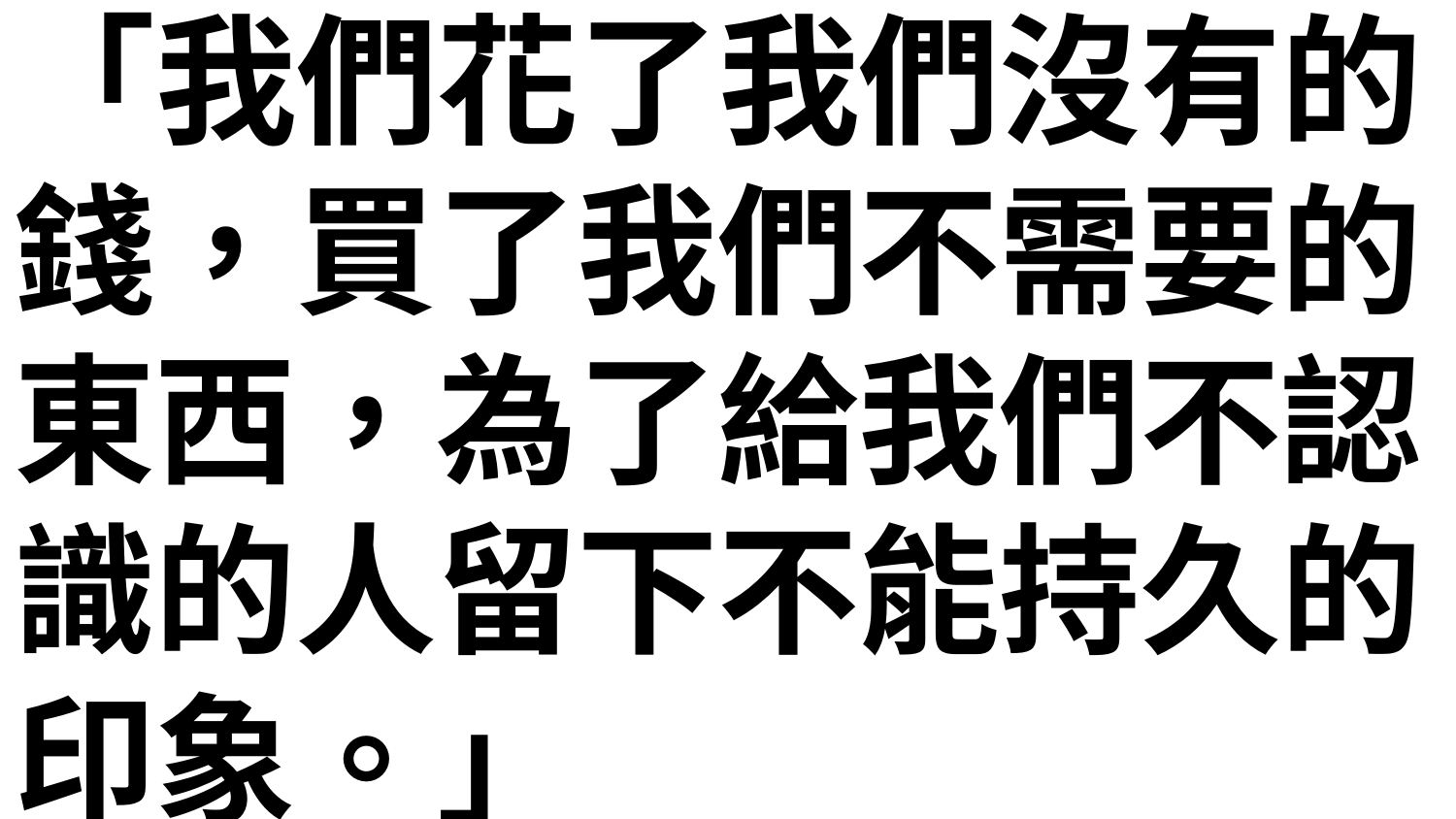

「我們花了我們沒有的錢，買了我們不需要的東西，為了給我們不認識的人留下不能持久的印象。」